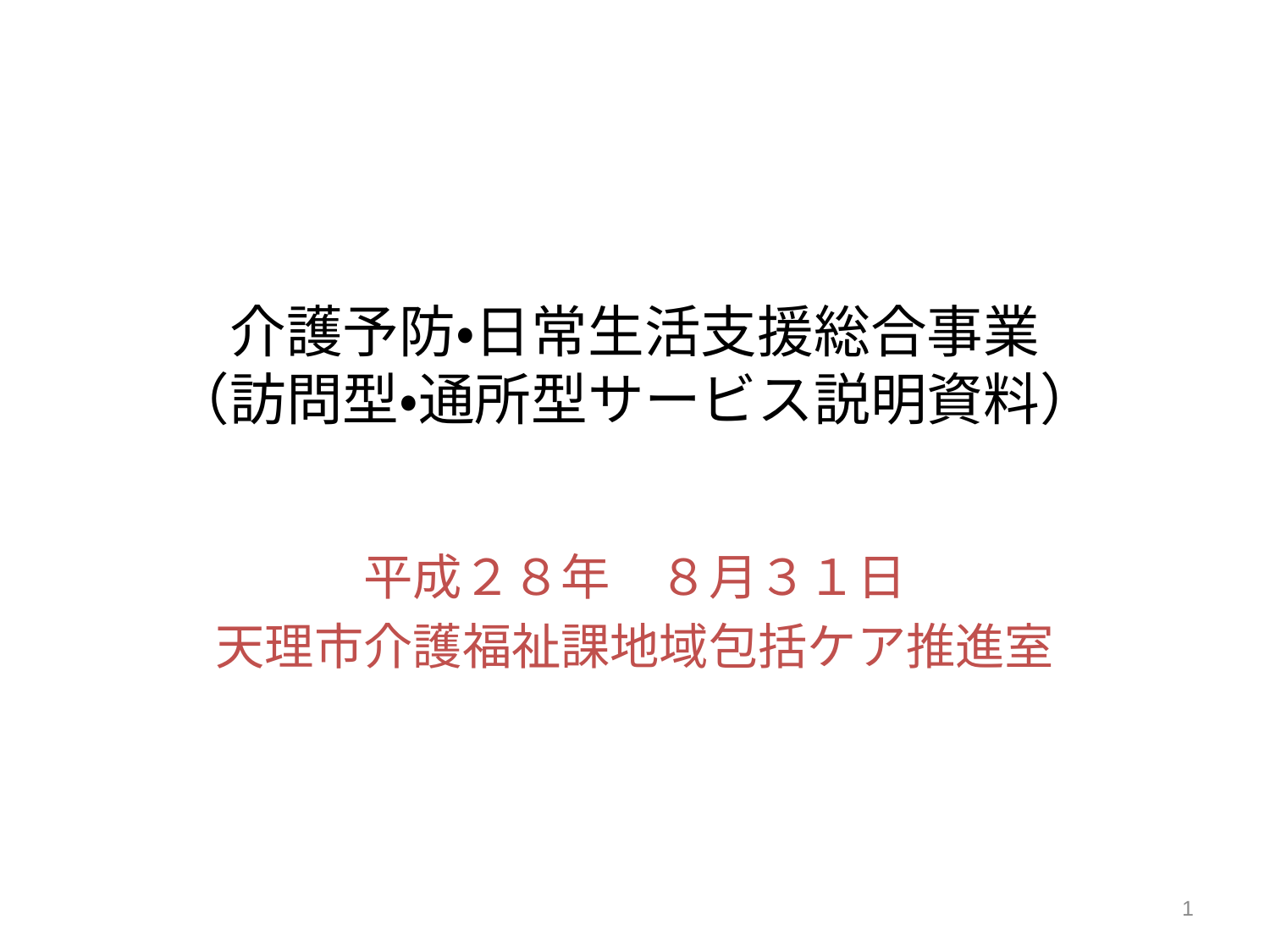

# 介護予防・日常生活支援総合事業 （訪問型・通所型サービス説明資料）
平成２８年　８月３１日
天理市介護福祉課地域包括ケア推進室

1